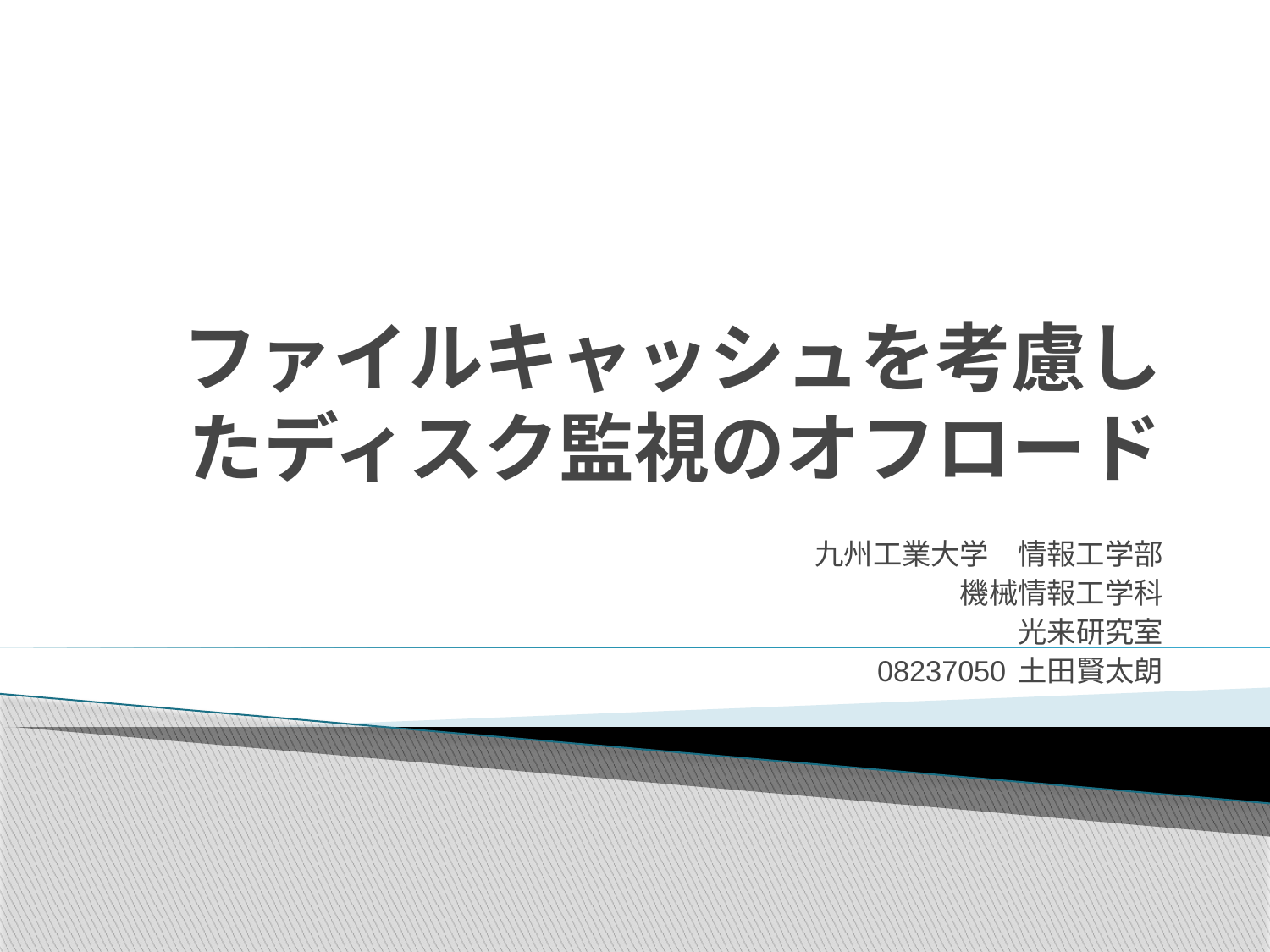

# ファイルキャッシュを考慮したディスク監視のオフロード
九州工業大学　情報工学部
機械情報工学科
光来研究室
08237050 土田賢太朗